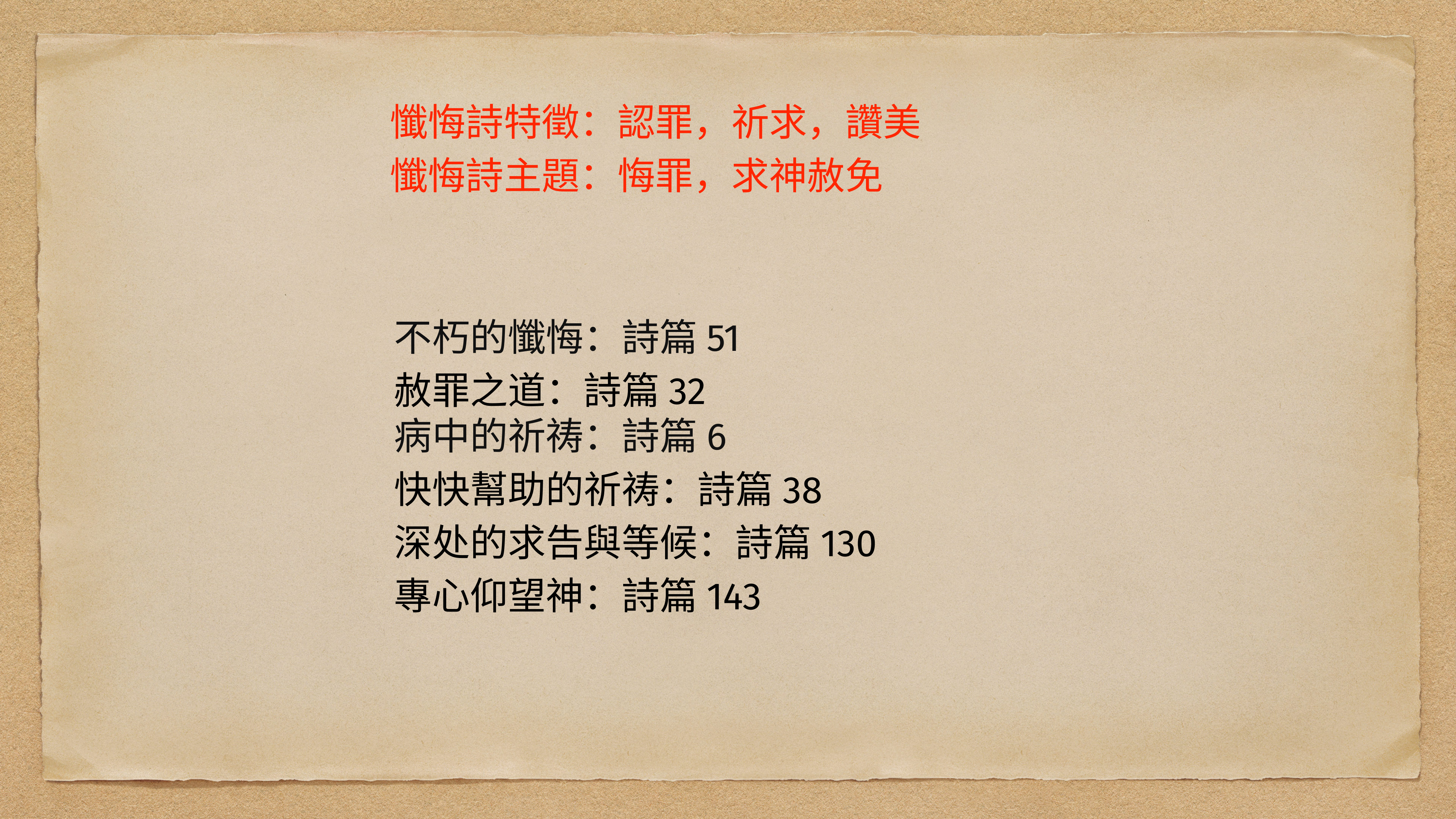

懺悔詩特徵：認罪，祈求，讚美
懺悔詩主題：悔罪，求神赦免
不朽的懺悔：詩篇51
赦罪之道：詩篇32
病中的祈祷：詩篇6
快快幫助的祈祷：詩篇38
深处的求告與等候：詩篇130
專心仰望神：詩篇143